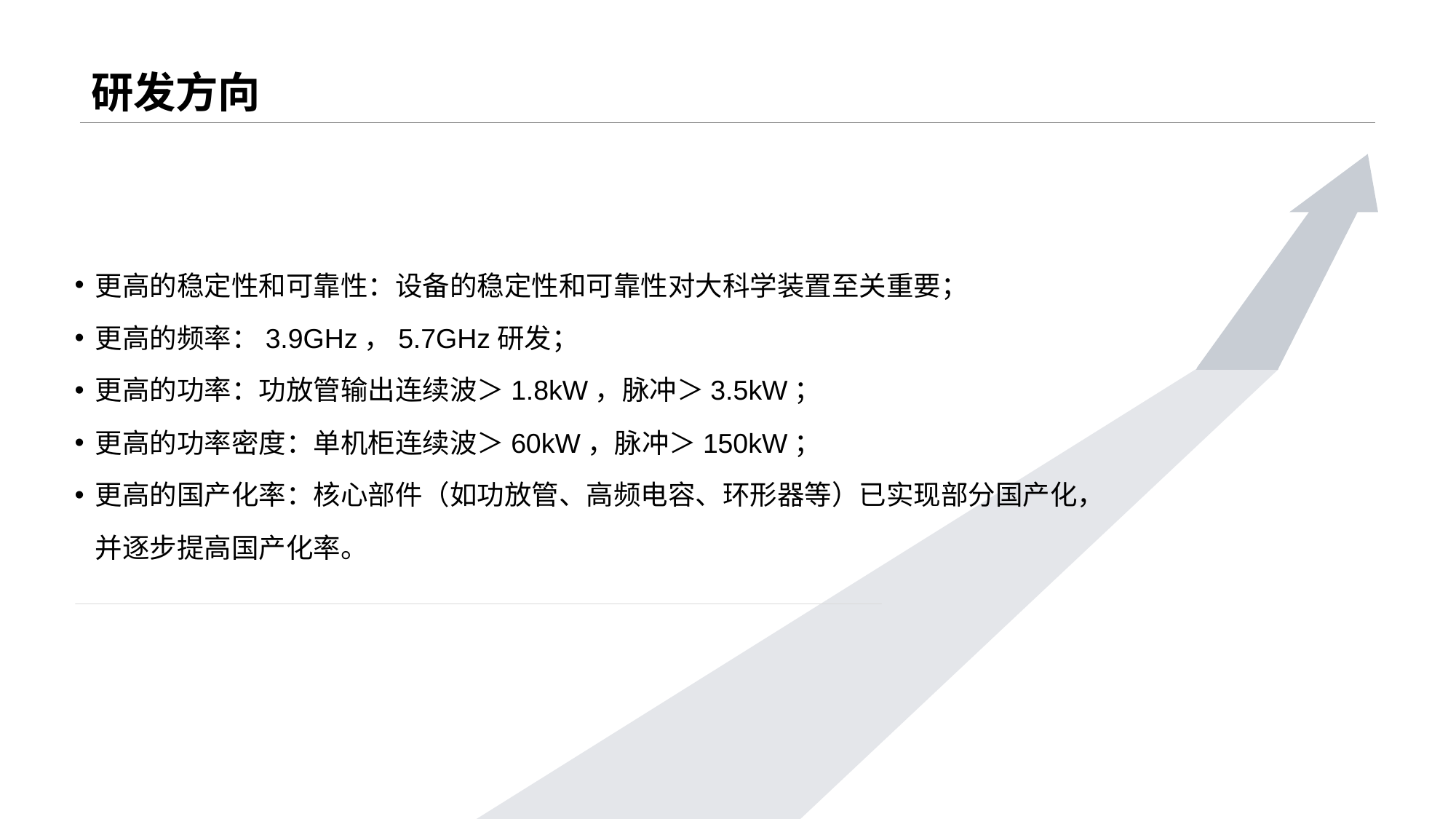

# 研发方向

更高的稳定性和可靠性：设备的稳定性和可靠性对大科学装置至关重要；
更高的频率：3.9GHz，5.7GHz研发；
更高的功率：功放管输出连续波＞1.8kW，脉冲＞3.5kW；
更高的功率密度：单机柜连续波＞60kW，脉冲＞150kW；
更高的国产化率：核心部件（如功放管、高频电容、环形器等）已实现部分国产化，并逐步提高国产化率。